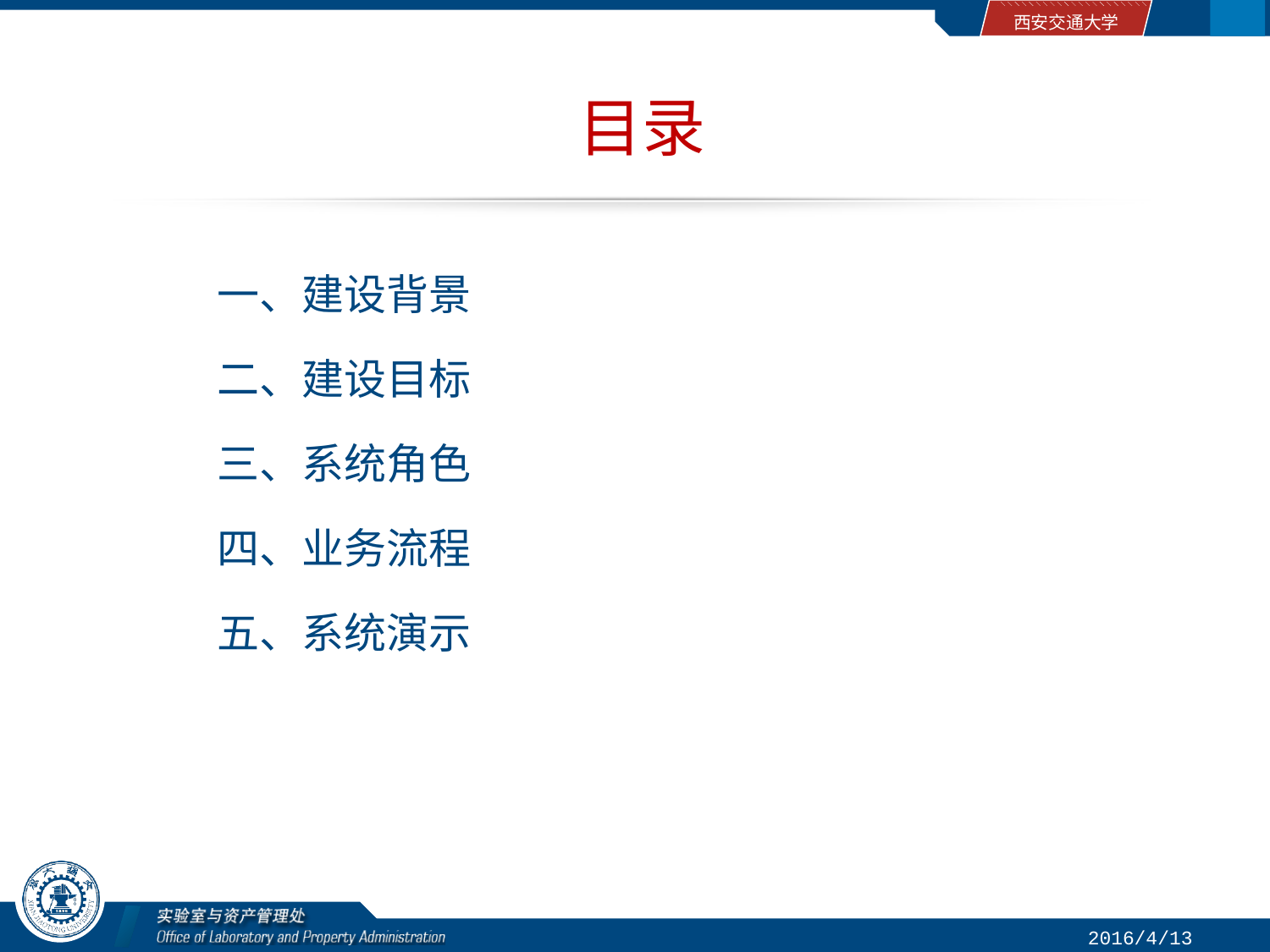

# 目录
一、建设背景
二、建设目标
三、系统角色
四、业务流程
五、系统演示
2016/4/13